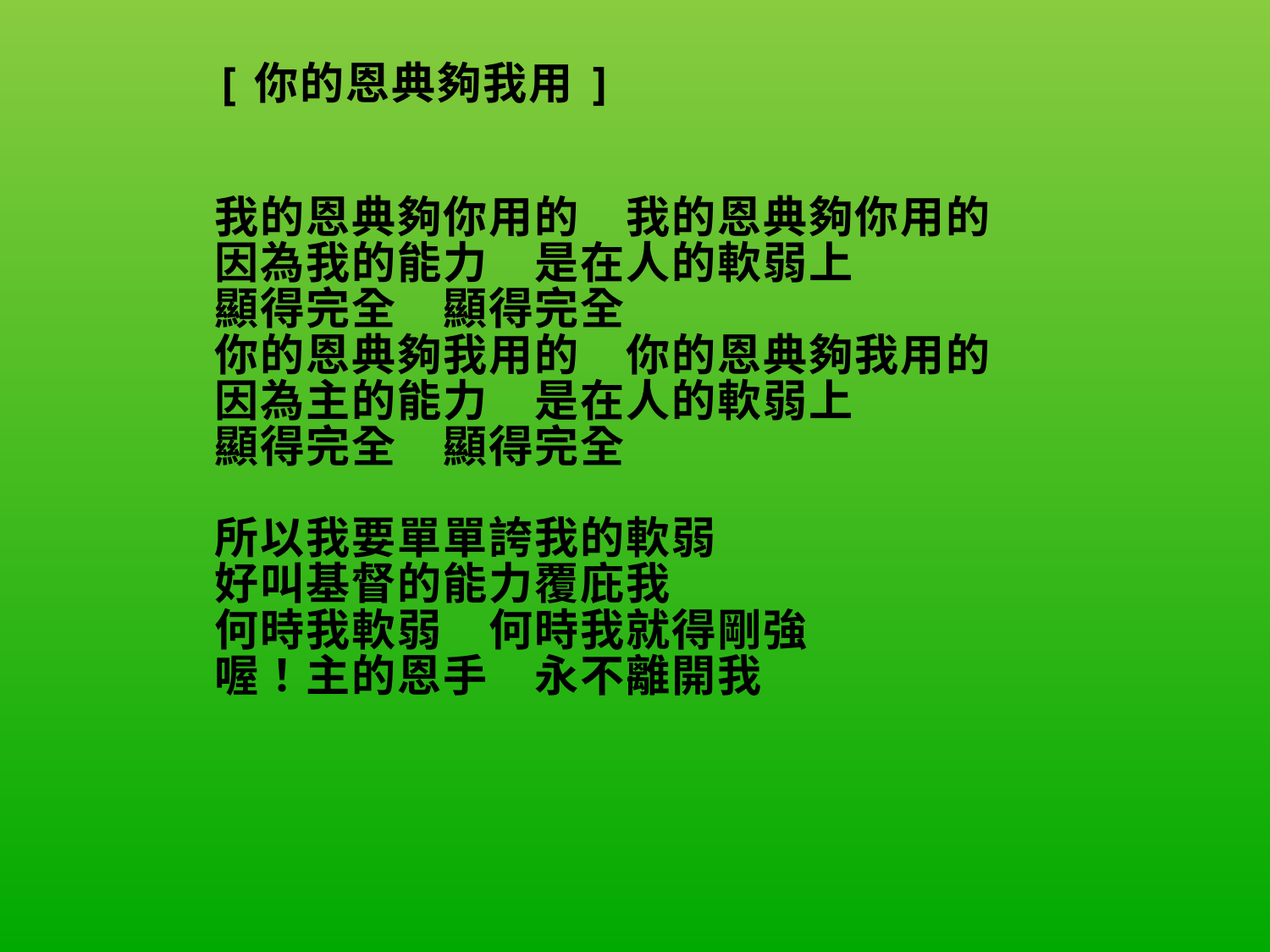

| [你的恩典夠我用]     我的恩典夠你用的　我的恩典夠你用的 因為我的能力　是在人的軟弱上 顯得完全　顯得完全 你的恩典夠我用的　你的恩典夠我用的 因為主的能力　是在人的軟弱上 顯得完全　顯得完全   所以我要單單誇我的軟弱 好叫基督的能力覆庇我 何時我軟弱　何時我就得剛強 喔！主的恩手　永不離開我 |
| --- |